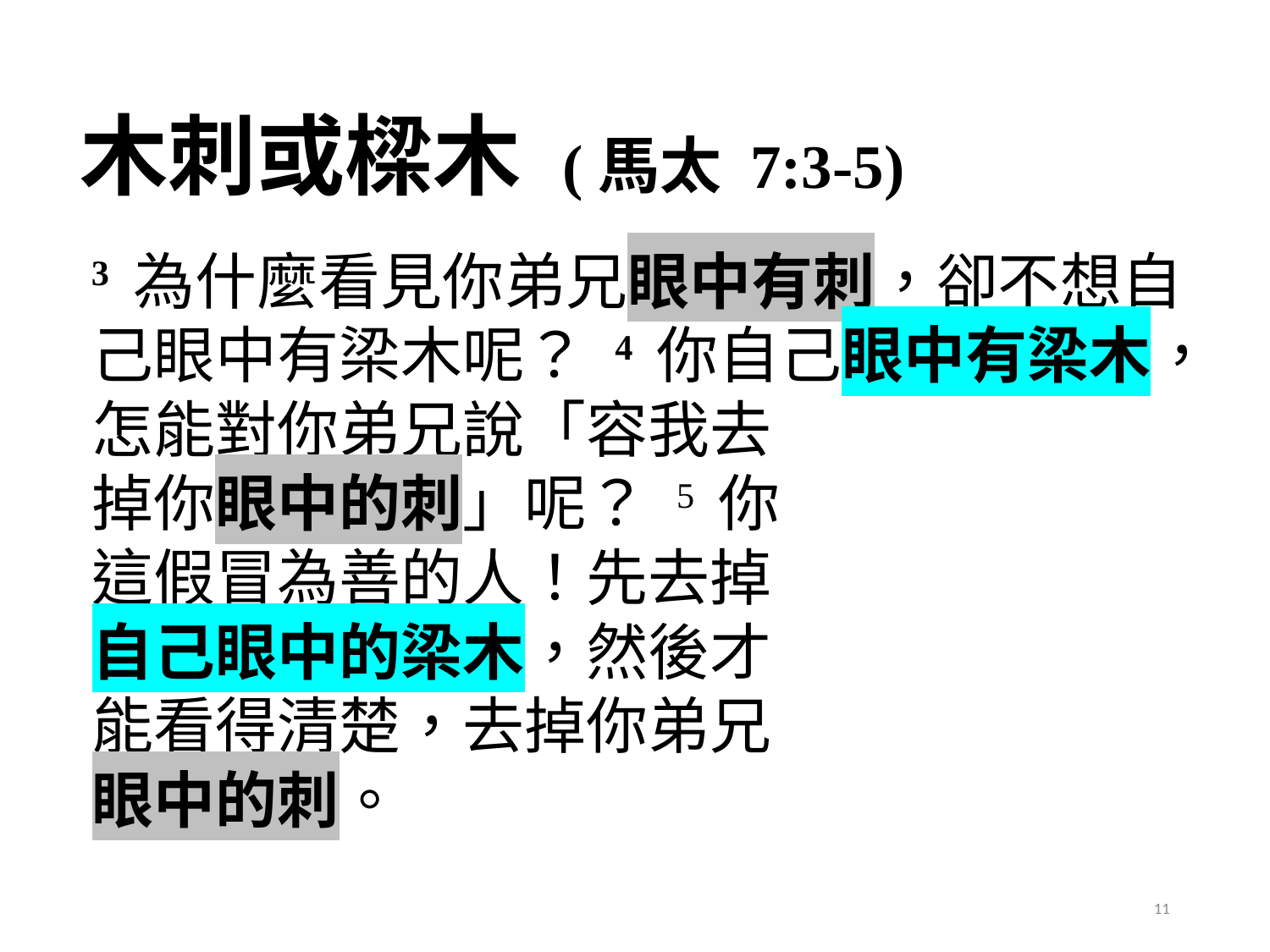

# 木刺或樑木 (馬太 7:3-5)
3 為什麼看見你弟兄眼中有刺，卻不想自己眼中有梁木呢？ 4 你自己眼中有梁木，怎能對你弟兄說「容我去
掉你眼中的刺」呢？ 5 你
這假冒為善的人！先去掉
自己眼中的梁木，然後才
能看得清楚，去掉你弟兄
眼中的刺。
11